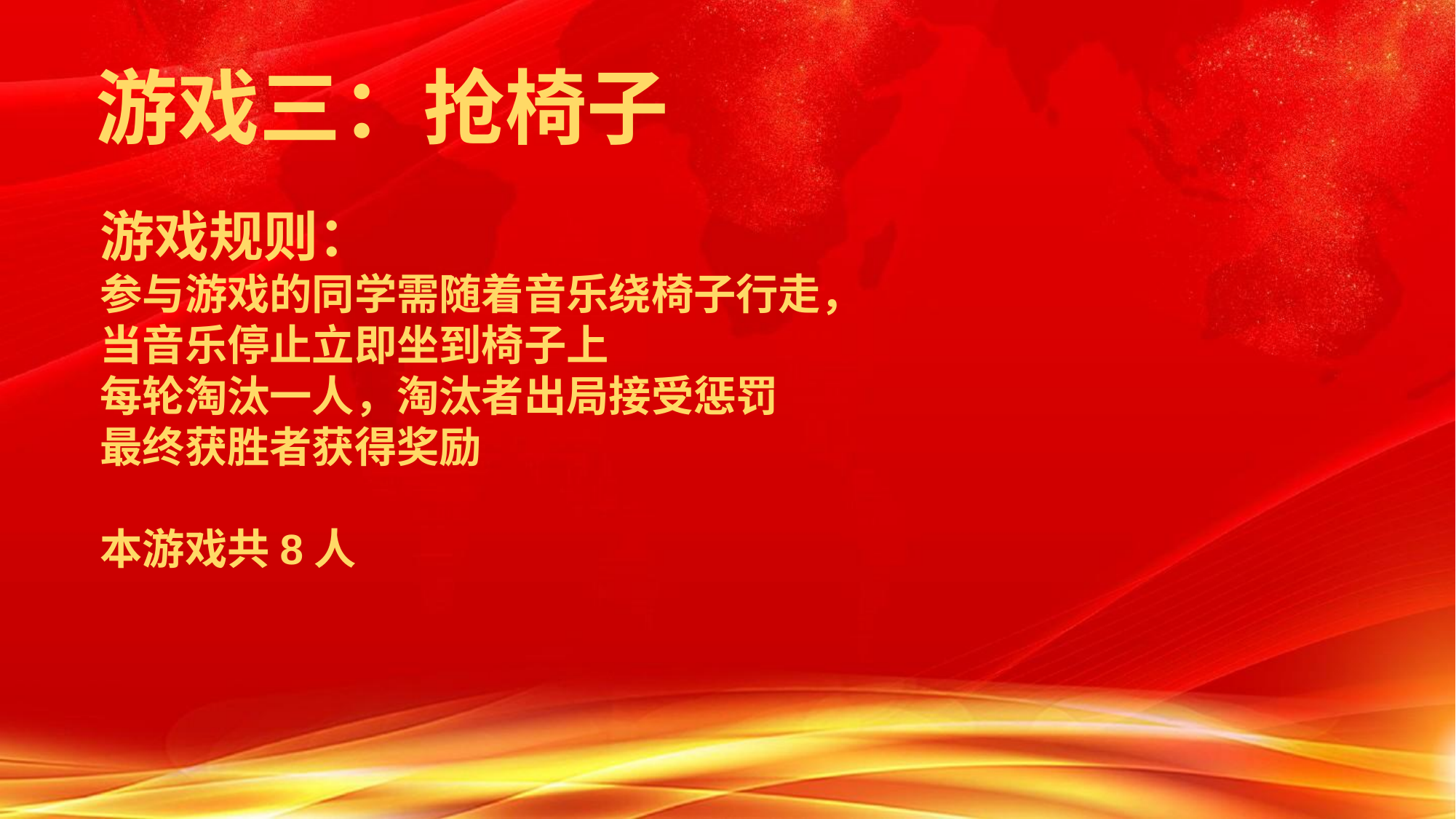

游戏三：抢椅子
游戏规则：
参与游戏的同学需随着音乐绕椅子行走，
当音乐停止立即坐到椅子上
每轮淘汰一人，淘汰者出局接受惩罚
最终获胜者获得奖励

本游戏共8人